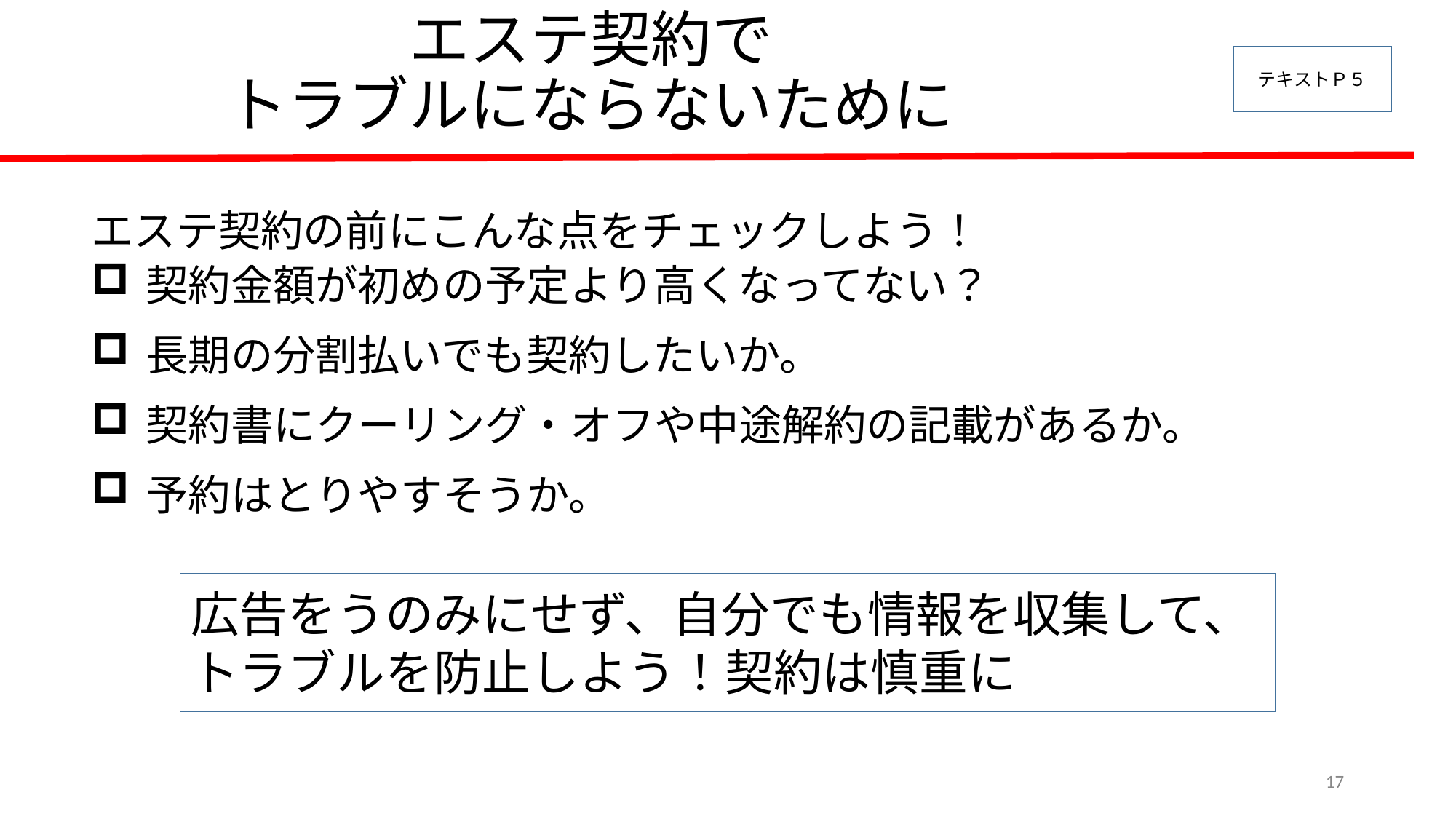

# エステ契約で
トラブルにならないために
テキストＰ５
エステ契約の前にこんな点をチェックしよう！
契約金額が初めの予定より高くなってない？
長期の分割払いでも契約したいか。
契約書にクーリング・オフや中途解約の記載があるか。
予約はとりやすそうか。

広告をうのみにせず、自分でも情報を収集して、
トラブルを防止しよう！契約は慎重に
17